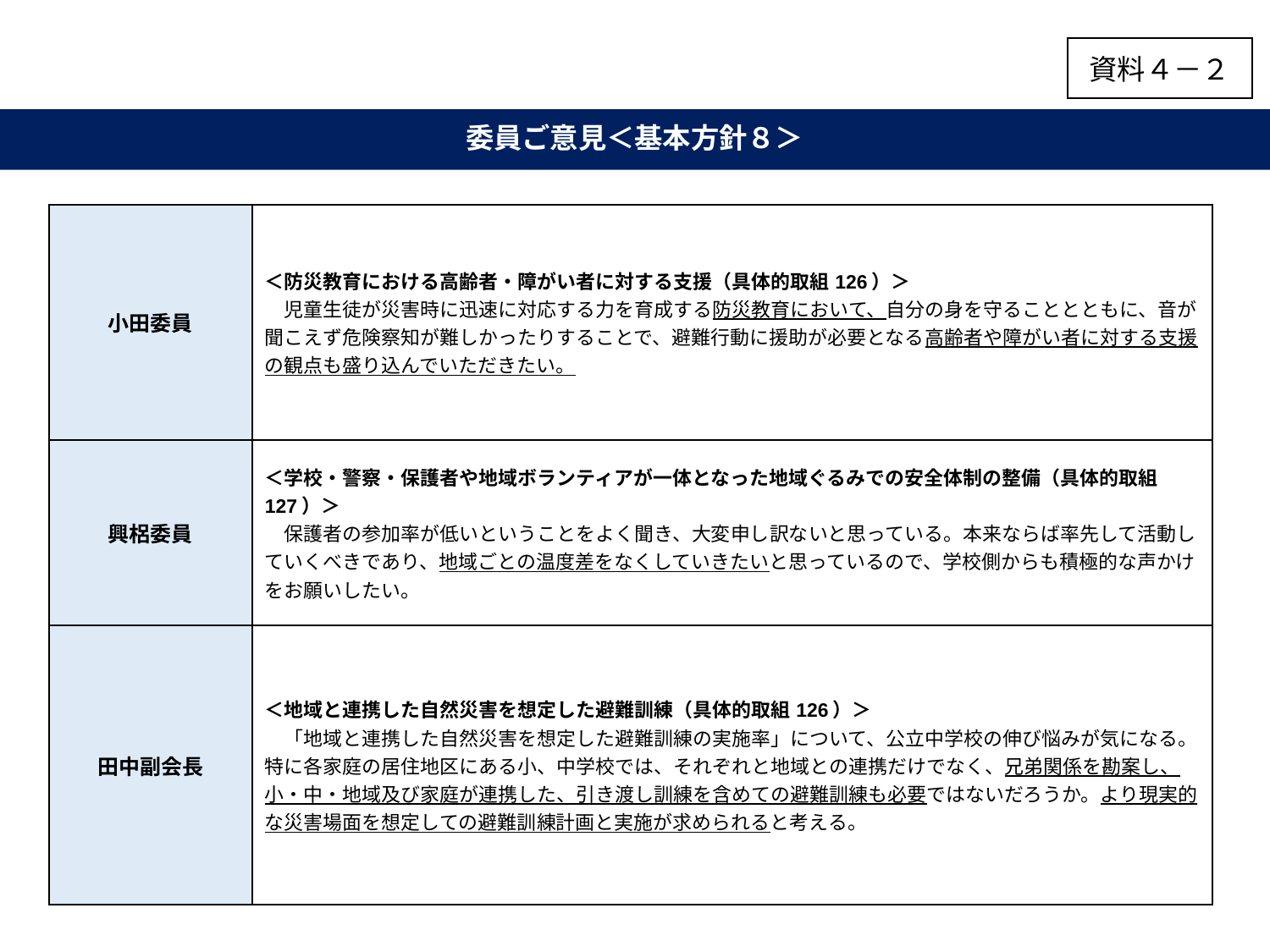

資料４－２
# 委員ご意見＜基本方針８＞
| 小田委員 | ＜防災教育における高齢者・障がい者に対する支援（具体的取組126）＞ 　児童生徒が災害時に迅速に対応する力を育成する防災教育において、自分の身を守ることとともに、音が聞こえず危険察知が難しかったりすることで、避難行動に援助が必要となる高齢者や障がい者に対する支援の観点も盛り込んでいただきたい。 |
| --- | --- |
| 興梠委員 | ＜学校・警察・保護者や地域ボランティアが一体となった地域ぐるみでの安全体制の整備（具体的取組127）＞ 　保護者の参加率が低いということをよく聞き、大変申し訳ないと思っている。本来ならば率先して活動していくべきであり、地域ごとの温度差をなくしていきたいと思っているので、学校側からも積極的な声かけをお願いしたい。 |
| 田中副会長 | ＜地域と連携した自然災害を想定した避難訓練（具体的取組126）＞ 　「地域と連携した自然災害を想定した避難訓練の実施率」について、公立中学校の伸び悩みが気になる。特に各家庭の居住地区にある小、中学校では、それぞれと地域との連携だけでなく、兄弟関係を勘案し、小・中・地域及び家庭が連携した、引き渡し訓練を含めての避難訓練も必要ではないだろうか。より現実的な災害場面を想定しての避難訓練計画と実施が求められると考える。 |